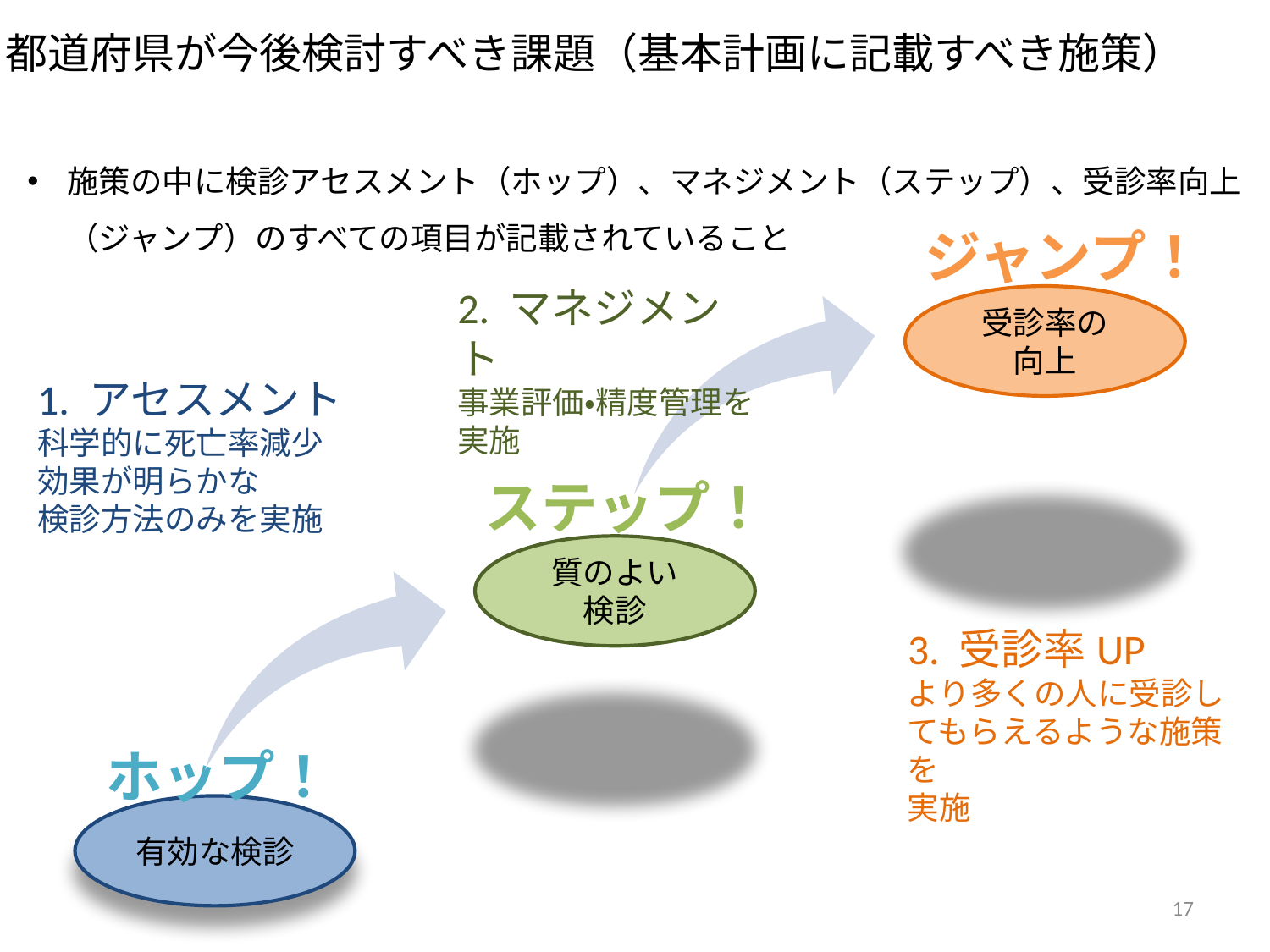

都道府県が今後検討すべき課題（基本計画に記載すべき施策）
施策の中に検診アセスメント（ホップ）、マネジメント（ステップ）、受診率向上（ジャンプ）のすべての項目が記載されていること
ジャンプ！

2. マネジメント
事業評価・精度管理を
実施
受診率の
向上

1. アセスメント
科学的に死亡率減少
効果が明らかな
検診方法のみを実施
ステップ！
質のよい
検診

3. 受診率UP
より多くの人に受診してもらえるような施策を
実施
ホップ！
有効な検診
17